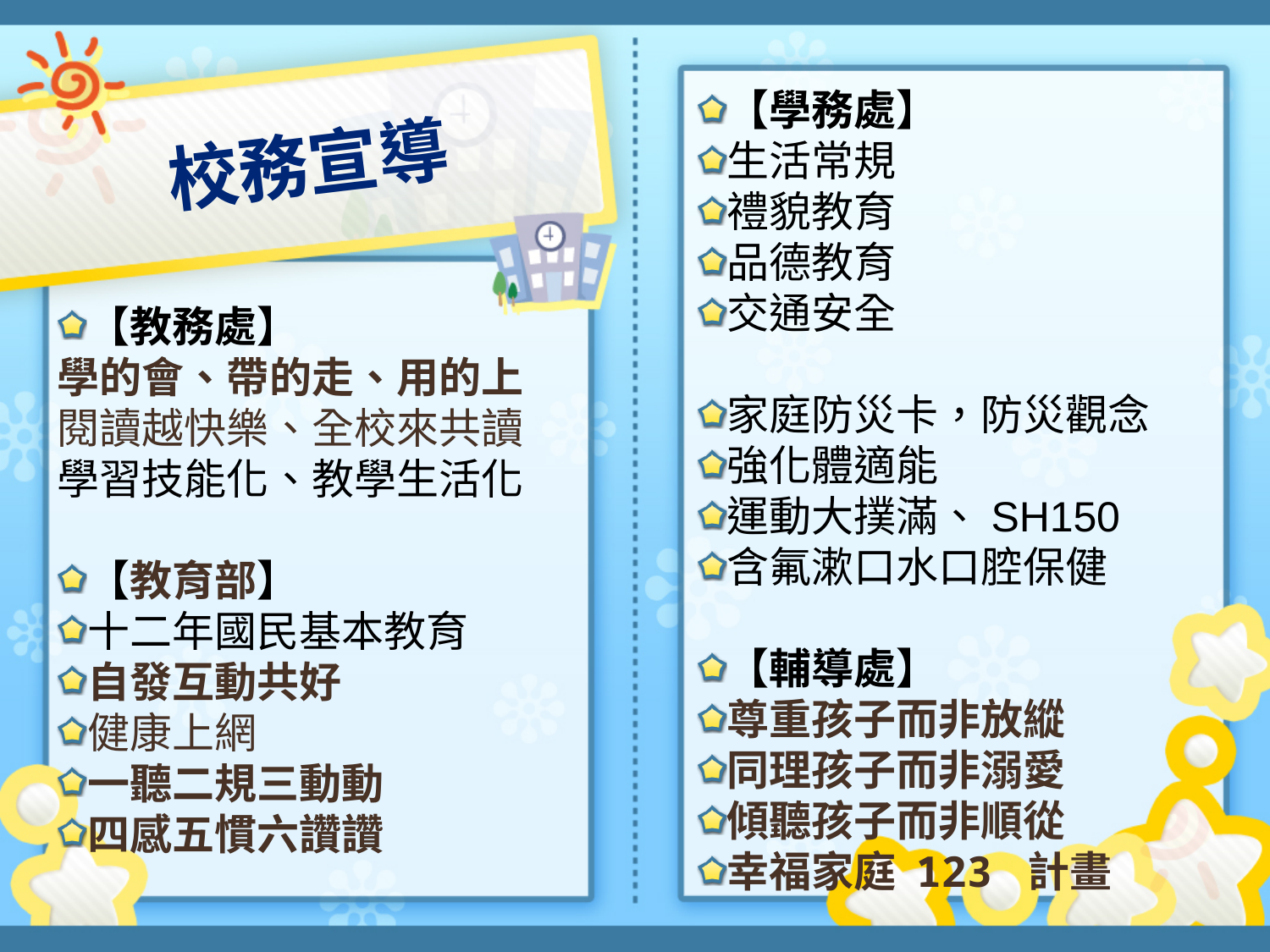

【學務處】
生活常規
禮貌教育
品德教育
交通安全

家庭防災卡，防災觀念
強化體適能
運動大撲滿、SH150
含氟漱口水口腔保健

【輔導處】
尊重孩子而非放縱
同理孩子而非溺愛
傾聽孩子而非順從
幸福家庭 123 計畫
# 校務宣導
【教務處】
學的會、帶的走、用的上
閱讀越快樂、全校來共讀
學習技能化、教學生活化

【教育部】
十二年國民基本教育
自發互動共好
健康上網
一聽二規三動動
四感五慣六讚讚